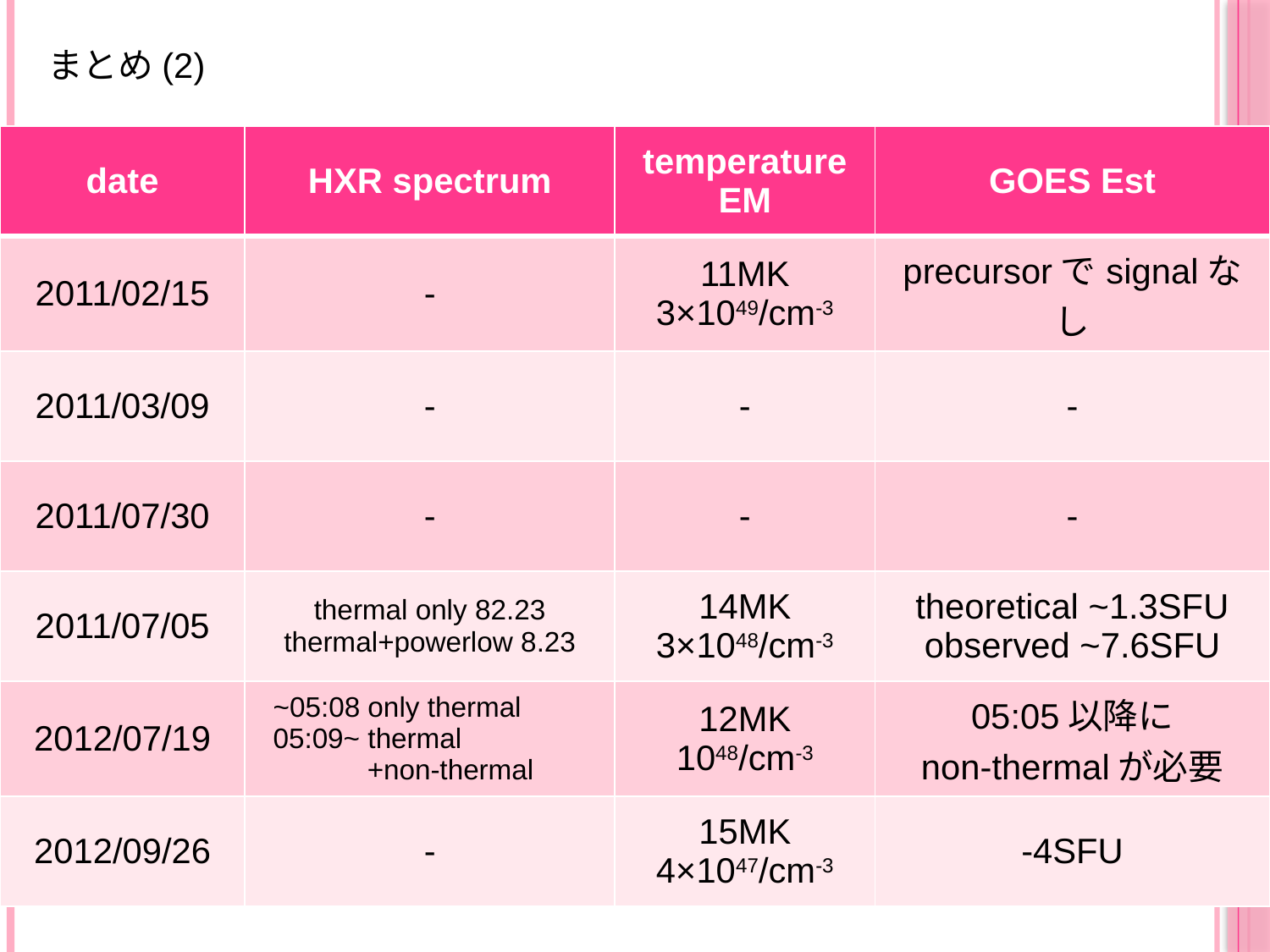

まとめ(2)
| date | HXR spectrum | temperature EM | GOES Est |
| --- | --- | --- | --- |
| 2011/02/15 | - | 11MK 3×1049/cm-3 | precursorでsignalなし |
| 2011/03/09 | - | - | - |
| 2011/07/30 | - | - | - |
| 2011/07/05 | thermal only 82.23 thermal+powerlow 8.23 | 14MK 3×1048/cm-3 | theoretical ~1.3SFU observed ~7.6SFU |
| 2012/07/19 | ~05:08 only thermal 05:09~ thermal +non-thermal | 12MK 1048/cm-3 | 05:05以降に non-thermalが必要 |
| 2012/09/26 | - | 15MK 4×1047/cm-3 | -4SFU |